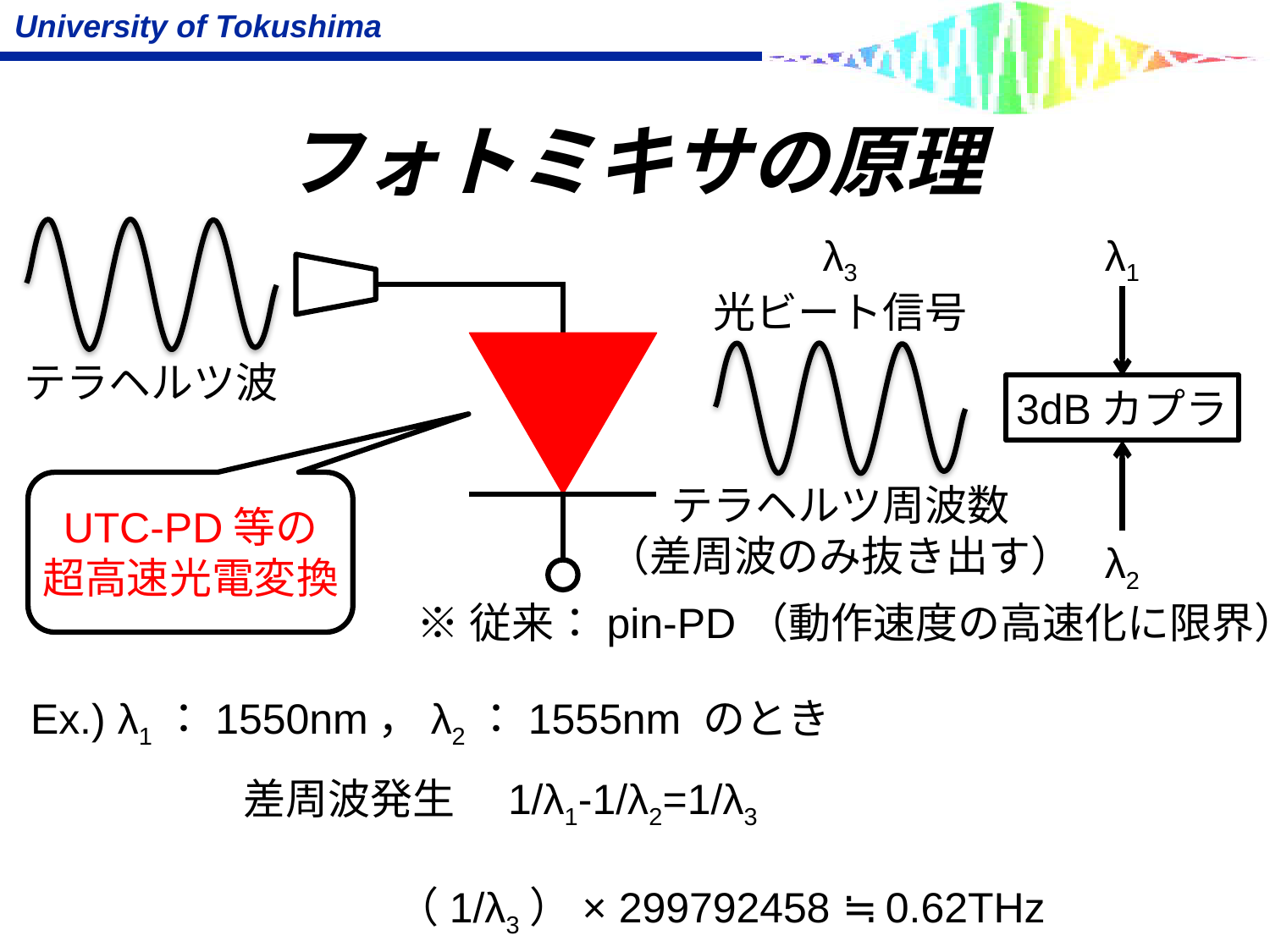

# フォトミキサの原理

λ1

3dBカプラ
λ2

光ビート信号

テラヘルツ周波数
（差周波のみ抜き出す）
テラヘルツ波
λ3

UTC-PD等の
超高速光電変換
※従来：pin-PD（動作速度の高速化に限界）
Ex.) λ1：1550nm，λ2：1555nm のとき
差周波発生　1/λ1-1/λ2=1/λ3

               （1/λ3）× 299792458 ≒ 0.62THz